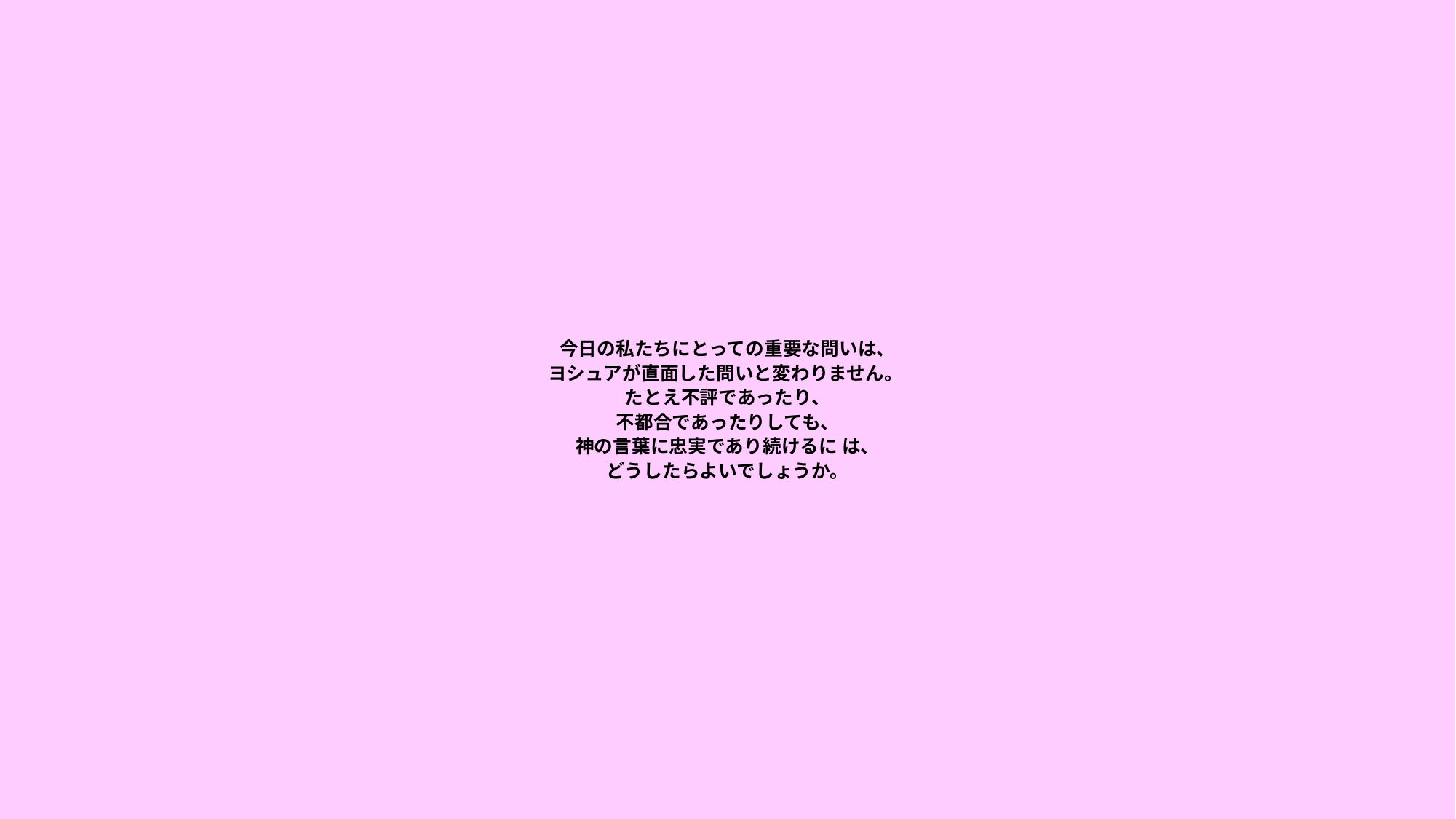

# 今日の私たちにとっての重要な問いは、 ヨシュアが直面した問いと変わりません。 たとえ不評であったり、 不都合であったりしても、 神の言葉に忠実であり続けるに は、 どうしたらよいでしょうか。